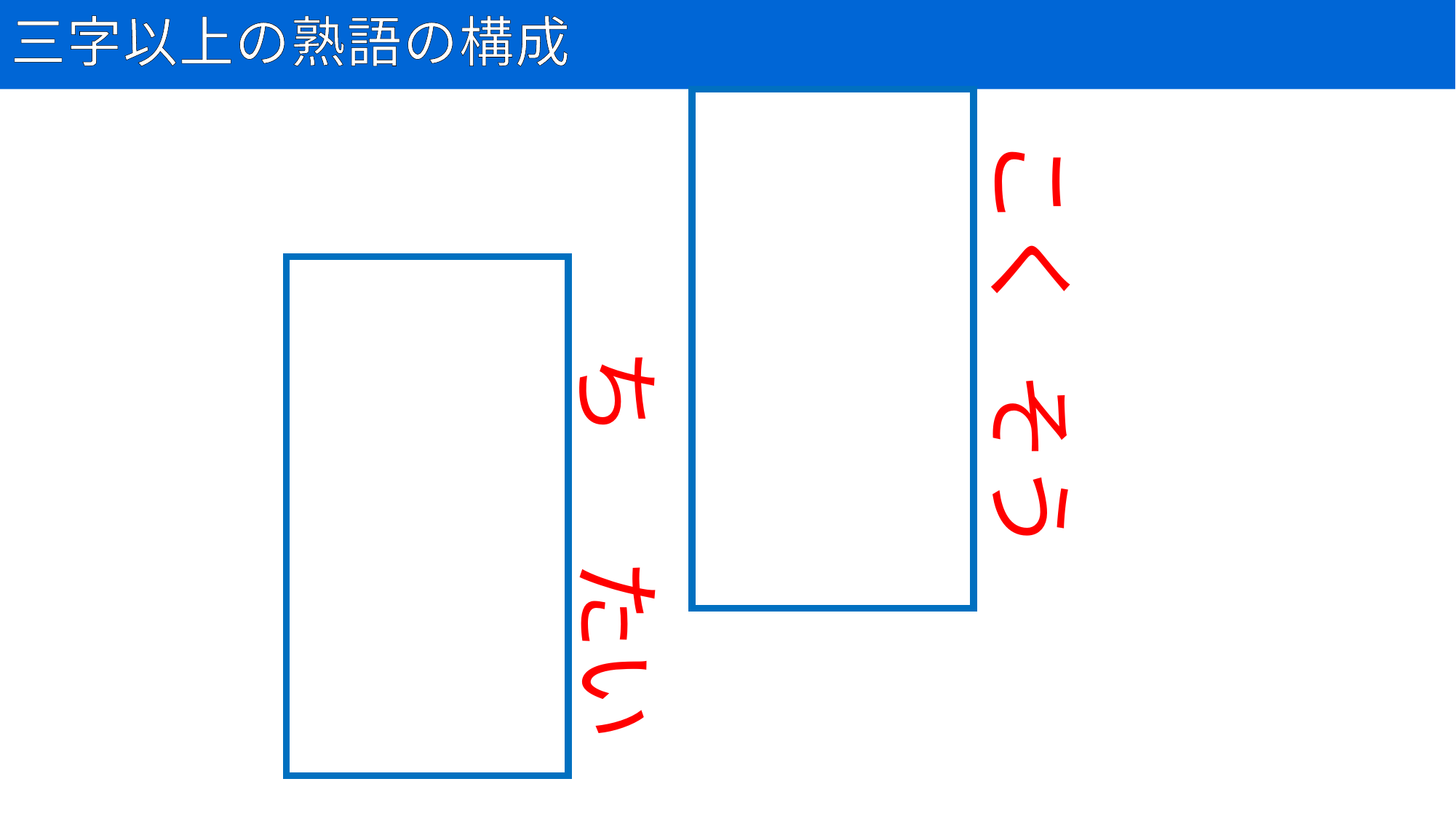

# 三字以上の熟語の構成
48
穀倉

こく
地帯

ち
そう
たい